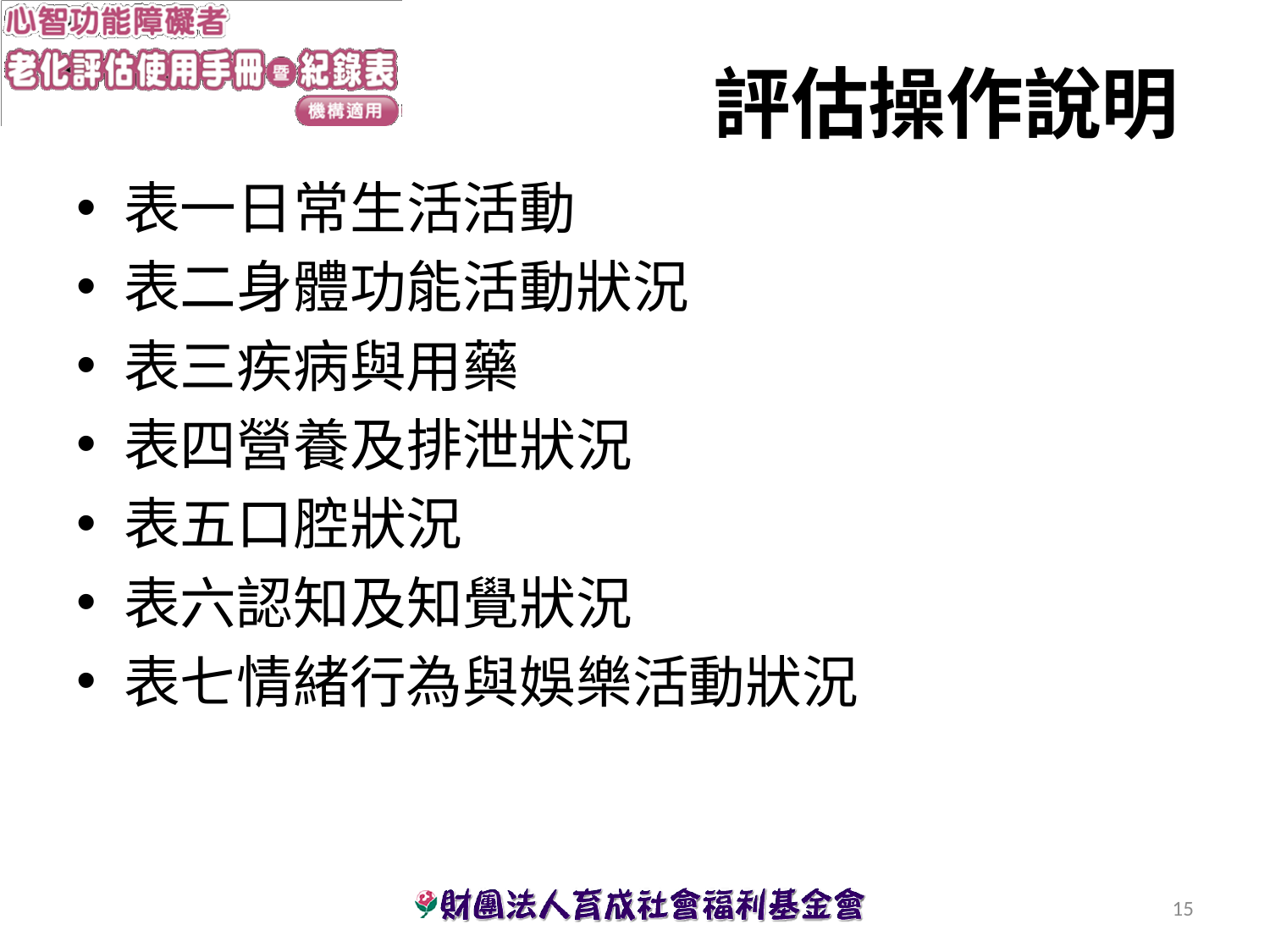

# 評估操作說明
表一日常生活活動
表二身體功能活動狀況
表三疾病與用藥
表四營養及排泄狀況
表五口腔狀況
表六認知及知覺狀況
表七情緒行為與娛樂活動狀況

15